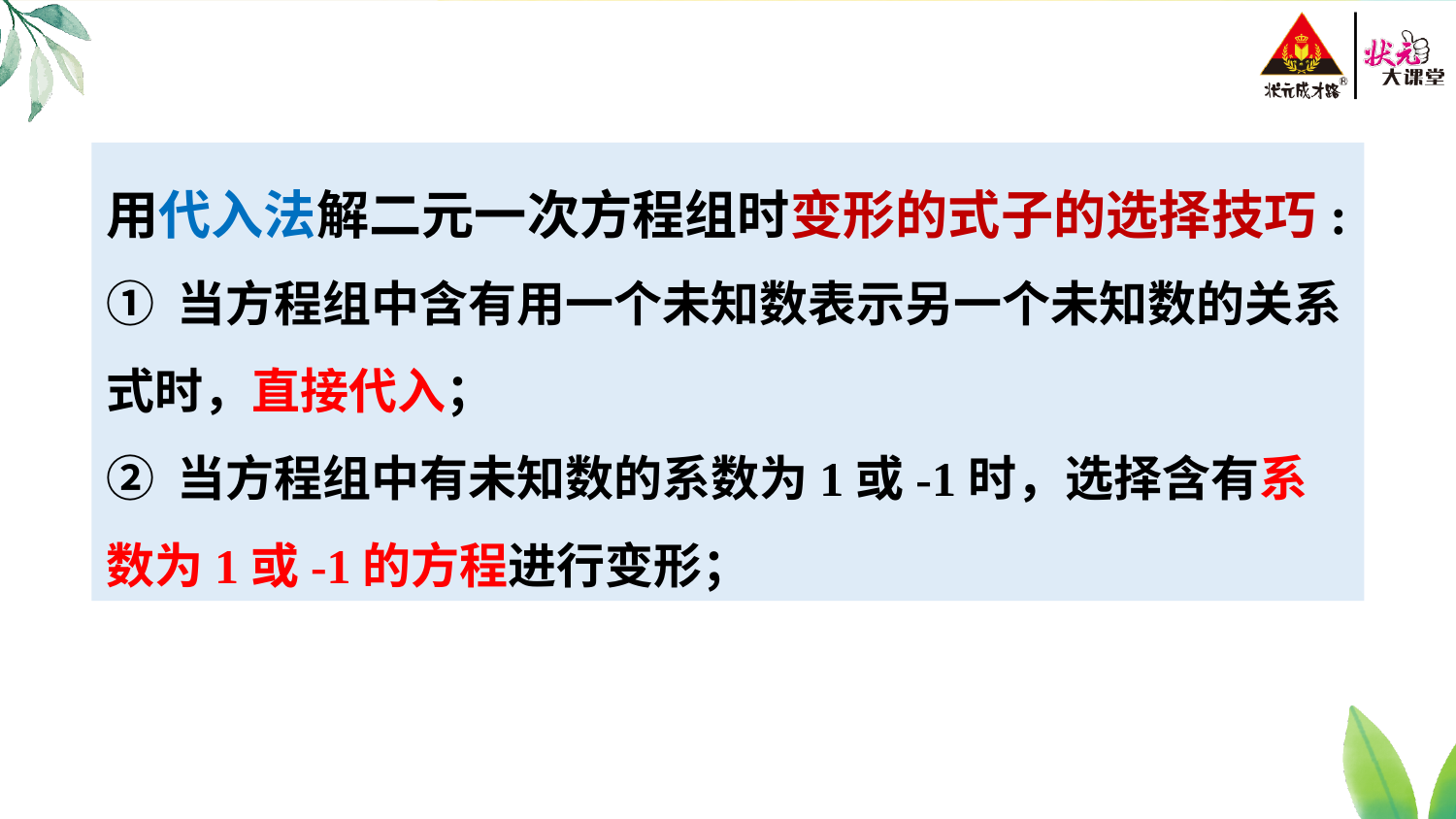

用代入法解二元一次方程组时变形的式子的选择技巧:
① 当方程组中含有用一个未知数表示另一个未知数的关系式时，直接代入；
② 当方程组中有未知数的系数为1或-1时，选择含有系数为1或-1的方程进行变形；